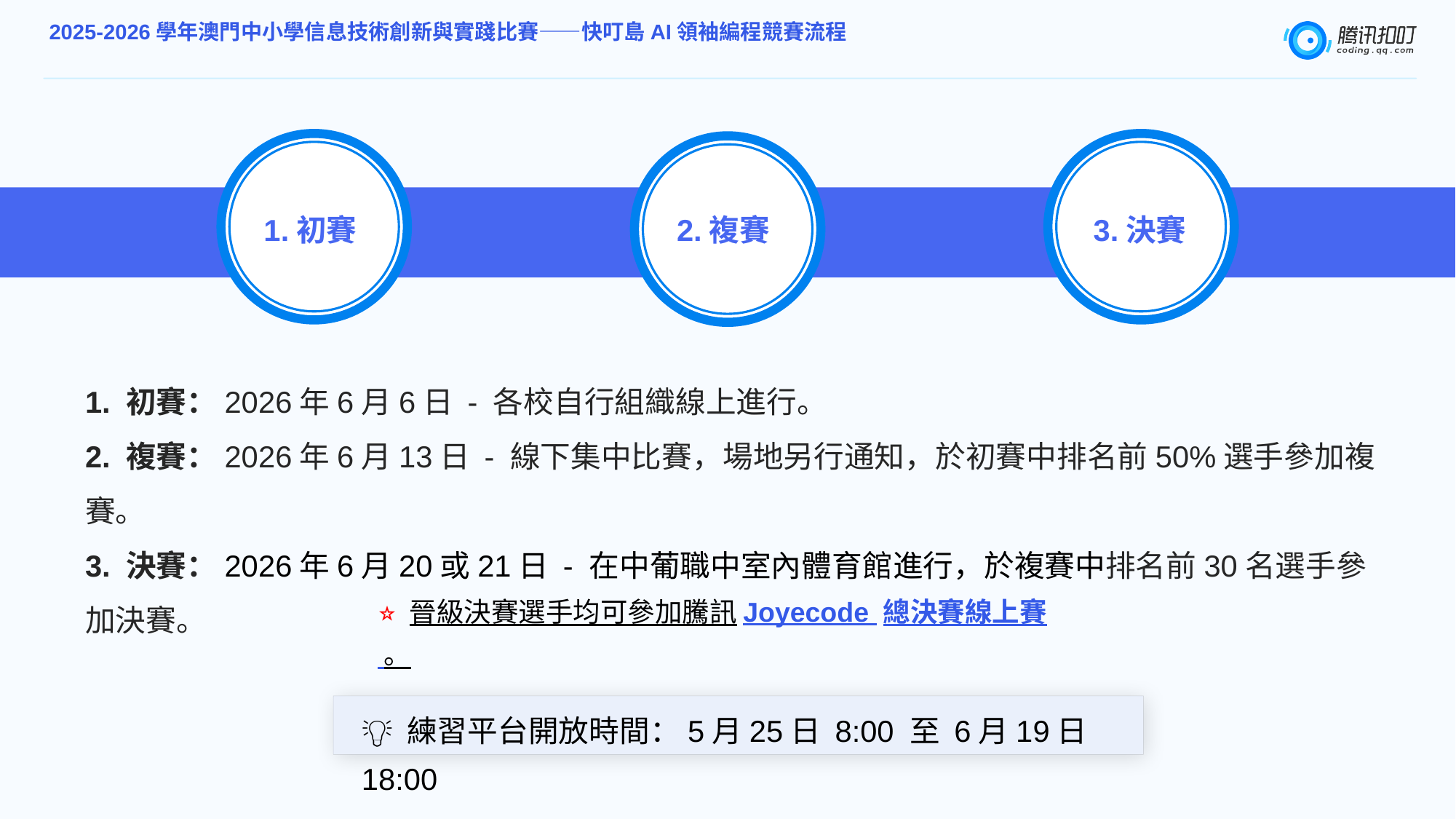

2025-2026學年澳門中小學信息技術創新與實踐比賽——快叮島AI領袖編程競賽流程

1.初賽

2.複賽
3.決賽
1. 初賽：2026年6月6日 - 各校自行組織線上進行。
2. 複賽：2026年6月13日 - 線下集中比賽，場地另行通知，於初賽中排名前50%選手參加複賽。
3. 決賽：2026年6月20或21日 - 在中葡職中室內體育館進行，於複賽中排名前30名選手參加決賽。
⭐ 晉級決賽選手均可參加騰訊Joyecode 總決賽線上賽 。

💡 練習平台開放時間：5月25日 8:00 至 6月19日18:00